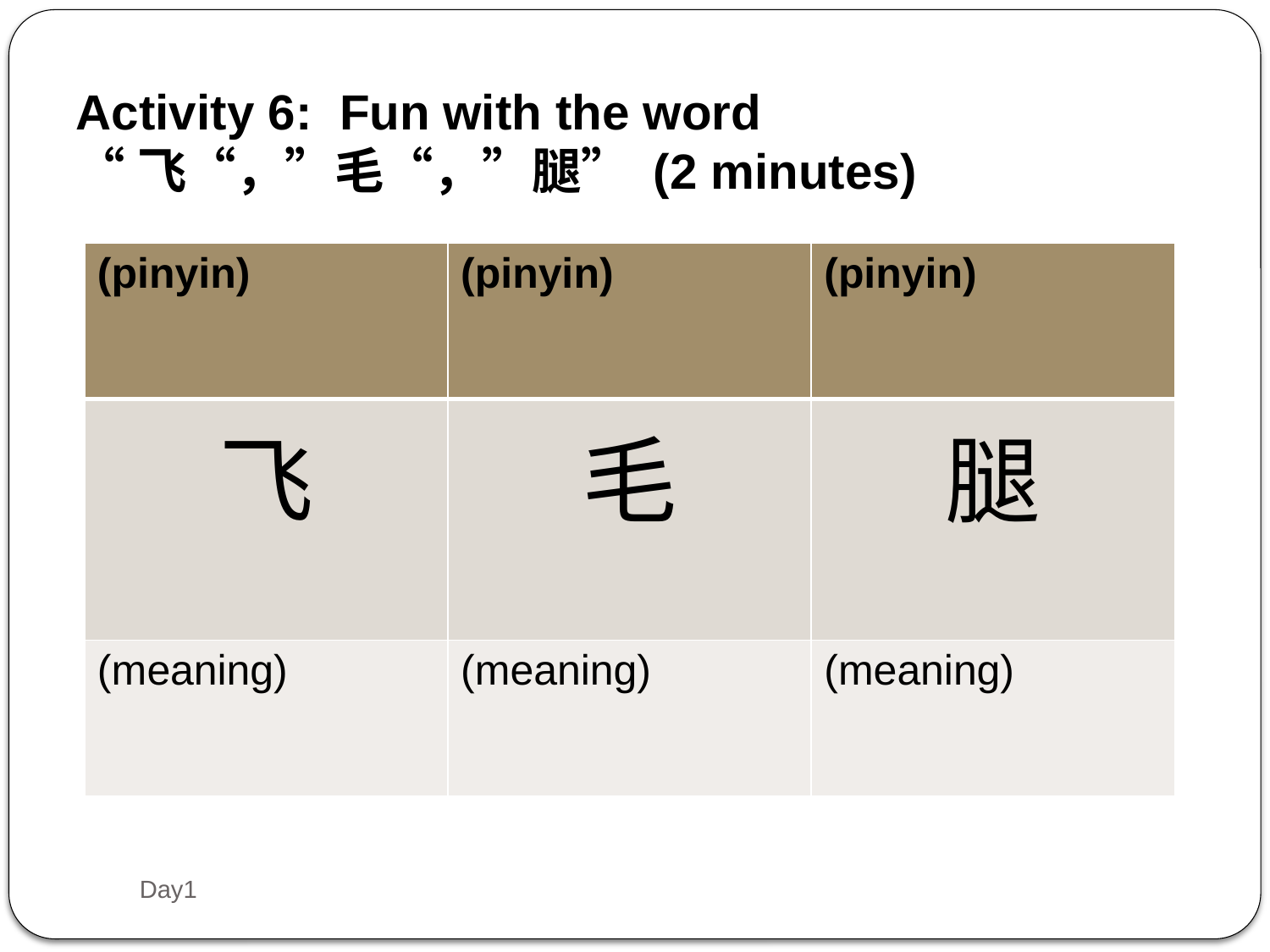

Activity 6:  Fun with the word
“飞“，”毛“，”腿” (2 minutes)
| (pinyin) | (pinyin) | (pinyin) |
| --- | --- | --- |
| 飞 | 毛 | 腿 |
| (meaning) | (meaning) | (meaning) |
Day1